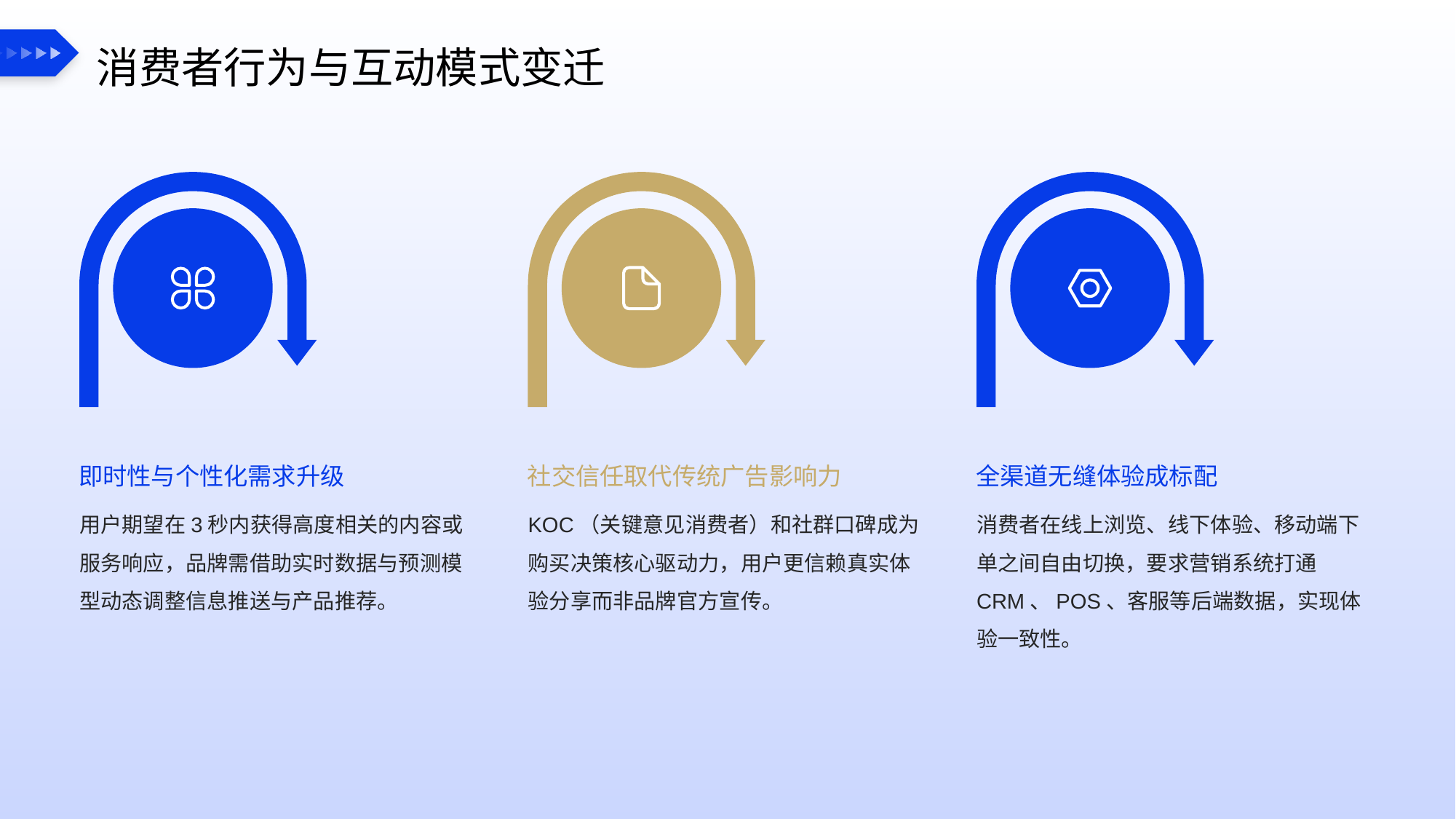

消费者行为与互动模式变迁

即时性与个性化需求升级
社交信任取代传统广告影响力
全渠道无缝体验成标配
用户期望在3秒内获得高度相关的内容或服务响应，品牌需借助实时数据与预测模型动态调整信息推送与产品推荐。
KOC（关键意见消费者）和社群口碑成为购买决策核心驱动力，用户更信赖真实体验分享而非品牌官方宣传。
消费者在线上浏览、线下体验、移动端下单之间自由切换，要求营销系统打通CRM、POS、客服等后端数据，实现体验一致性。